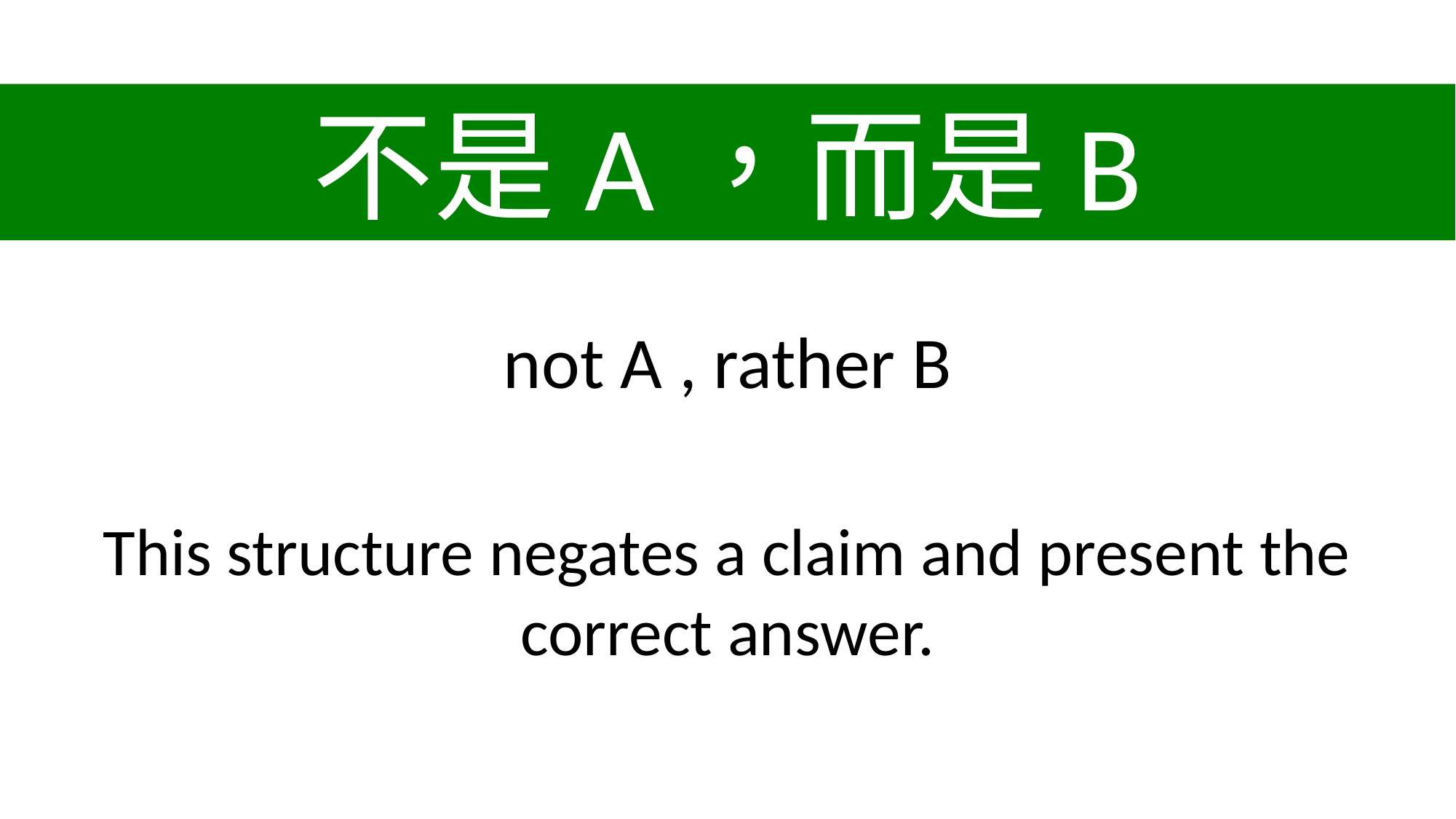

不是A，而是B
not A , rather B
This structure negates a claim and present the correct answer.